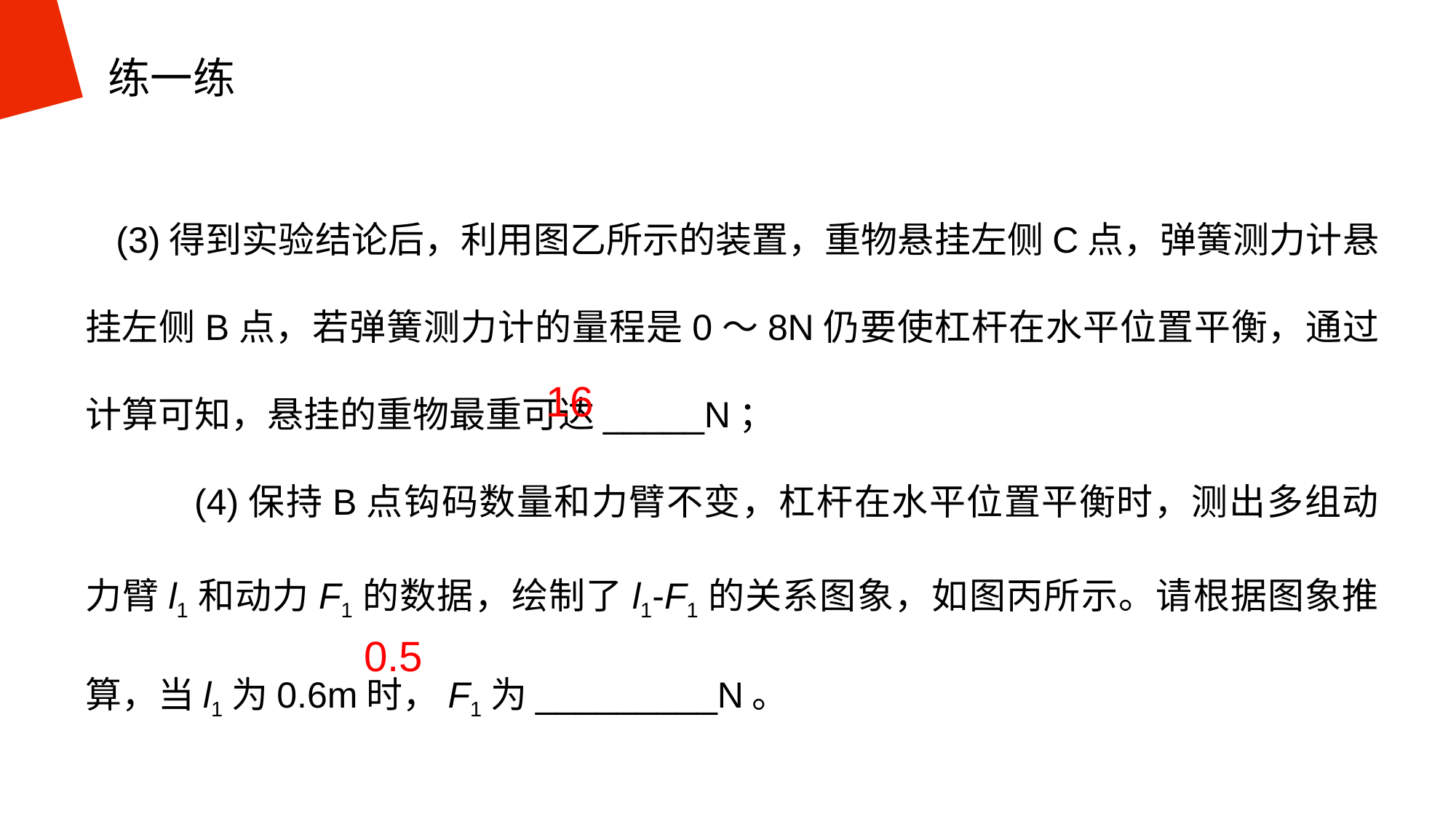

练一练
   (3)得到实验结论后，利用图乙所示的装置，重物悬挂左侧C点，弹簧测力计悬挂左侧B点，若弹簧测力计的量程是0～8N仍要使杠杆在水平位置平衡，通过计算可知，悬挂的重物最重可达_____N；
	(4)保持B点钩码数量和力臂不变，杠杆在水平位置平衡时，测出多组动力臂l1和动力F1的数据，绘制了l1-F1的关系图象，如图丙所示。请根据图象推算，当l1为0.6m时，F1为_________N。
16
0.5